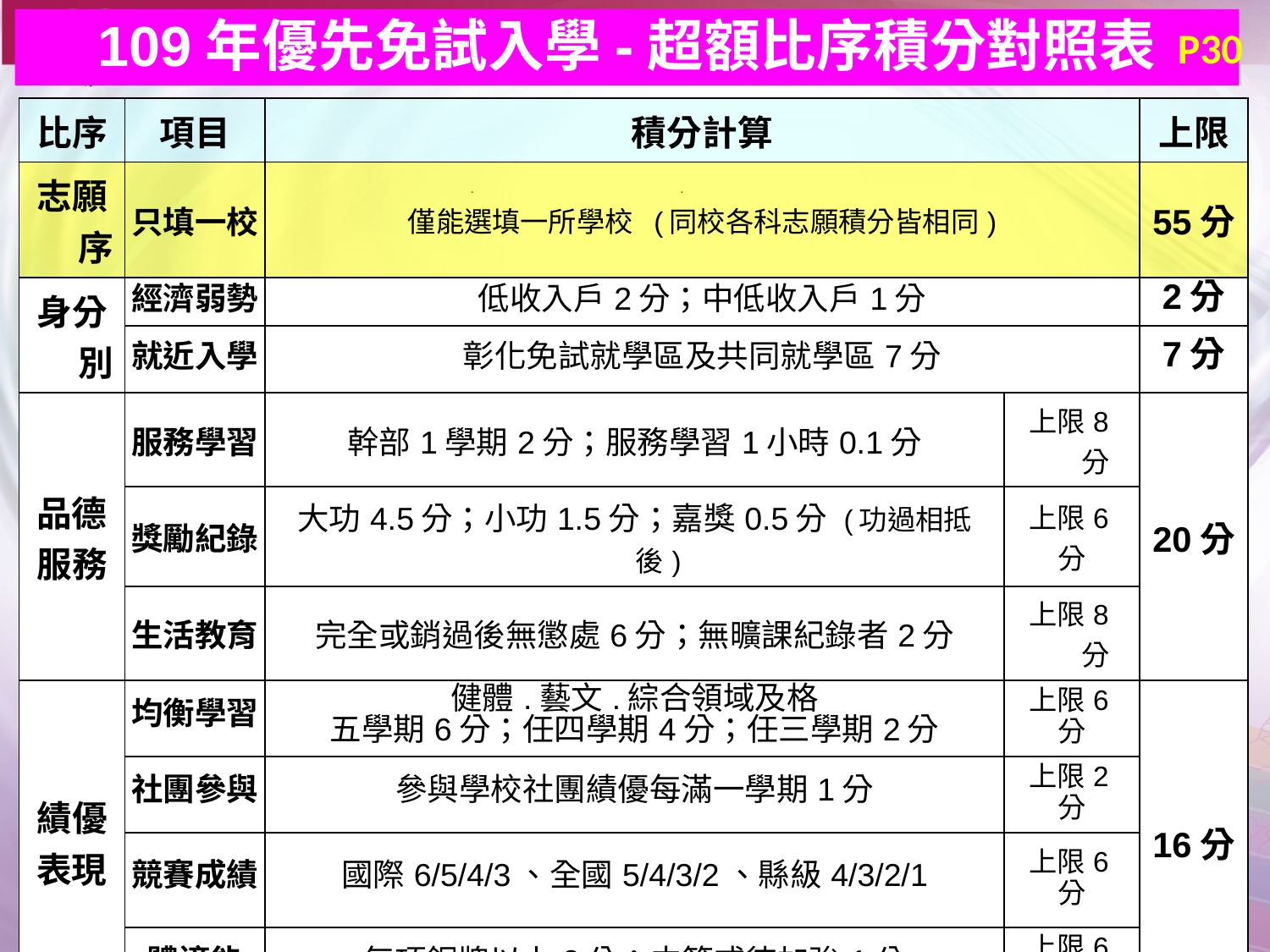

109年優先免試入學-超額比序積分對照表
P30
| 比序 | 項目 | 積分計算 |  |  |  |  |  |  |  |  |  |  |  |  |  |  |  | 上限 |
| --- | --- | --- | --- | --- | --- | --- | --- | --- | --- | --- | --- | --- | --- | --- | --- | --- | --- | --- |
| 志願序 | 只填一校 | 僅能選填一所學校 (同校各科志願積分皆相同) |  |  |  |  |  |  |  |  |  |  |  |  |  |  |  | 55分 |
| 身分別 | 經濟弱勢 | 低收入戶2分；中低收入戶1分 |  |  |  |  |  |  |  |  |  |  |  |  |  |  |  | 2分 |
|  | 就近入學 | 彰化免試就學區及共同就學區7分 |  |  |  |  |  |  |  |  |  |  |  |  |  |  |  | 7分 |
| 品德 服務 | 服務學習 | 幹部1學期2分；服務學習1小時0.1分 |  |  |  |  |  |  |  |  |  |  |  |  |  |  | 上限8分 | 20分 |
|  | 獎勵紀錄 | 大功4.5分；小功1.5分；嘉獎0.5分 (功過相抵後) |  |  |  |  |  |  |  |  |  |  |  |  |  |  | 上限6分 |  |
|  | 生活教育 | 完全或銷過後無懲處6分；無曠課紀錄者2分 |  |  |  |  |  |  |  |  |  |  |  |  |  |  | 上限8分 |  |
| 績優 表現 | 均衡學習 | 健體.藝文.綜合領域及格 五學期6分；任四學期4分；任三學期2分 |  |  |  |  |  |  |  |  |  |  |  |  |  |  | 上限6分 | 16分 |
|  | 社團參與 | 參與學校社團績優每滿一學期1分 |  |  |  |  |  |  |  |  |  |  |  |  |  |  | 上限2分 |  |
|  | 競賽成績 | 國際6/5/4/3、全國5/4/3/2、縣級4/3/2/1 |  |  |  |  |  |  |  |  |  |  |  |  |  |  | 上限6分 |  |
|  | 體適能 | 每項銅牌以上2分；中等或待加強1分 |  |  |  |  |  |  |  |  |  |  |  |  |  |  | 上限6分 |  |
| 教育 會考 | 國.英.數. 自.社 | 各科精熟A++為9分；精熟A+為8分；精熟A為7分 各科基礎B++為6分；基礎B+為5分；基礎B為4分 各科待加強C得3分 (寫作測驗列為同分比序項目) |  |  |  |  |  |  |  |  |  |  |  |  |  |  |  | 45分 |
| 加權 | 原始分數 | 18 | 17 | 16 | 15 | 14 | 13 | 12 | 11 | 10 | 9 | 8 | 7 | 6 | 3 | 0 | 上限5分 | 5分 |
|  | 加權分數 | 5 | 5 | 4.8 | 4.5 | 4.2 | 3.9 | 3.6 | 3.3 | 3.0 | 2.7 | 2.4 | 2.1 | 1.8 | 0.9 | 0 |  |  |
| 總積分 |  |  |  |  |  |  |  |  |  |  |  |  |  |  |  |  |  | 150分 |